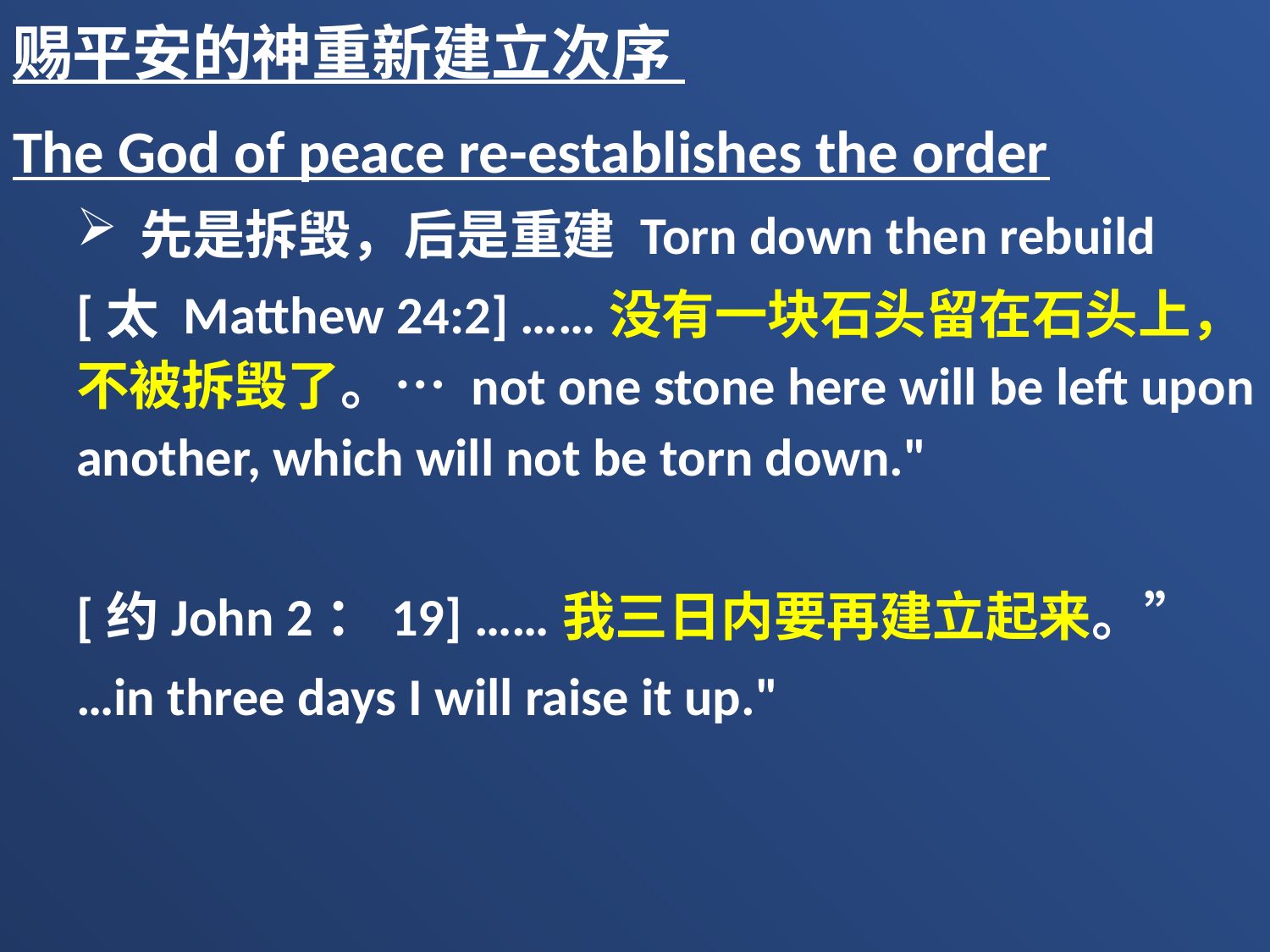

赐平安的神重新建立次序
The God of peace re-establishes the order
先是拆毁，后是重建 Torn down then rebuild
[太 Matthew 24:2] ……没有一块石头留在石头上，不被拆毁了。… not one stone here will be left upon another, which will not be torn down."

[约John 2：19] ……我三日内要再建立起来。”
…in three days I will raise it up."